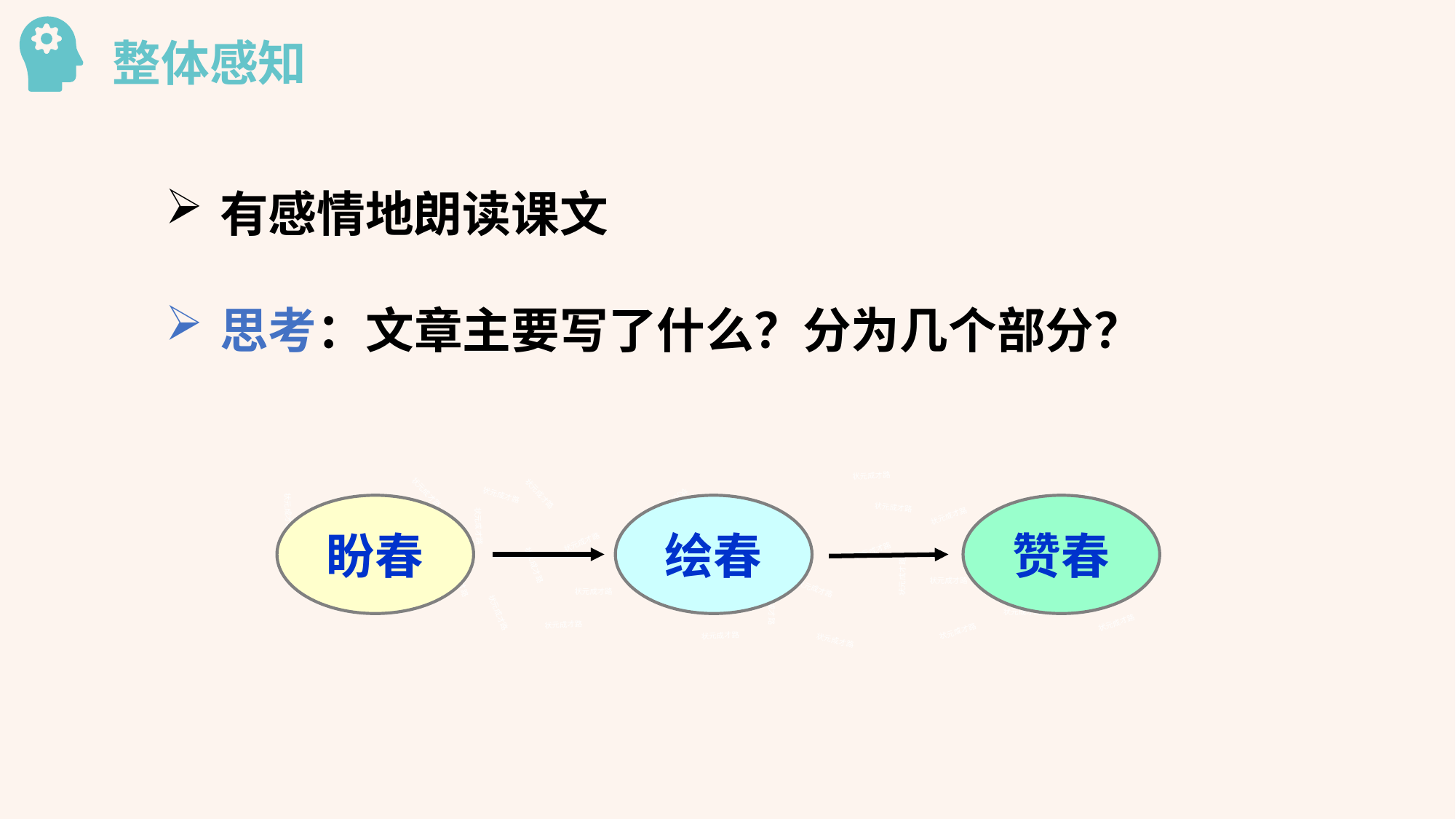

整体感知
有感情地朗读课文

思考：文章主要写了什么？分为几个部分？

状元成才路
状元成才路
状元成才路
状元成才路
状元成才路
状元成才路
盼春
绘春
赞春
状元成才路
状元成才路
状元成才路
状元成才路
状元成才路
状元成才路
状元成才路
状元成才路
状元成才路
状元成才路
状元成才路
状元成才路
状元成才路
状元成才路
状元成才路
状元成才路
状元成才路
状元成才路
状元成才路
状元成才路
状元成才路
状元成才路
状元成才路
状元成才路
状元成才路
状元成才路
状元成才路
状元成才路
状元成才路
状元成才路
状元成才路
状元成才路
状元成才路
状元成才路
状元成才路
状元成才路
状元成才路